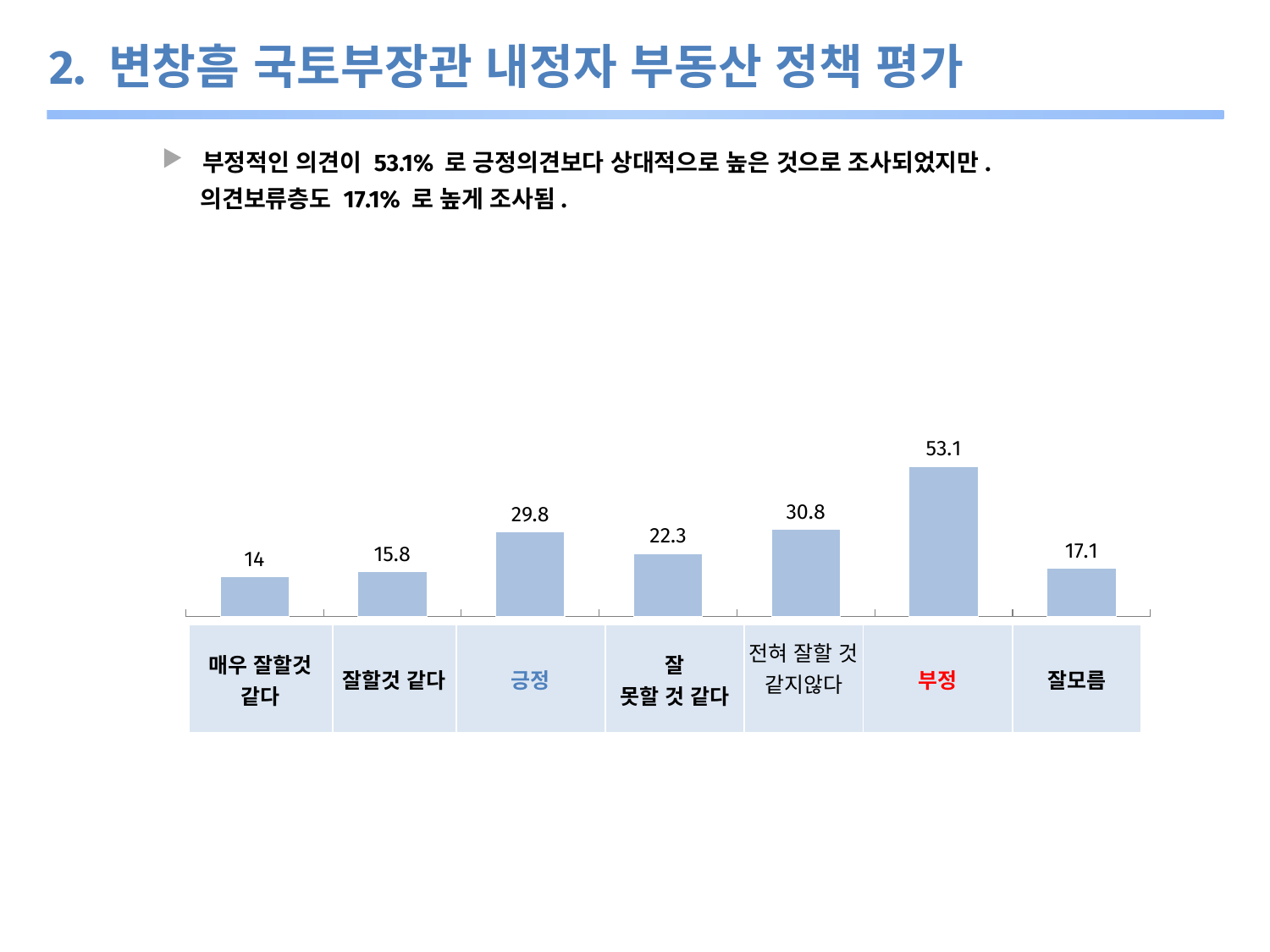

# 2. 변창흠 국토부장관 내정자 부동산 정책 평가

 부정적인 의견이 53.1% 로 긍정의견보다 상대적으로 높은 것으로 조사되었지만.
     의견보류층도 17.1% 로 높게 조사됨.

### Chart

| Category |  |
|---|---|
| 새누리당  | 14.0 |
| 민주통합당 | 15.8 |
| 열2 | 29.8 |
| 열3 | 22.3 |
| 열4 | 30.8 |
| 열5 | 53.1 |
| 열6 | 17.1 |
| 매우 잘할것 같다 | 잘할것 같다 | 긍정 | 잘 못할 것 같다 | 전혀 잘할 것 같지않다 | 부정 | 잘모름 |
| --- | --- | --- | --- | --- | --- | --- |